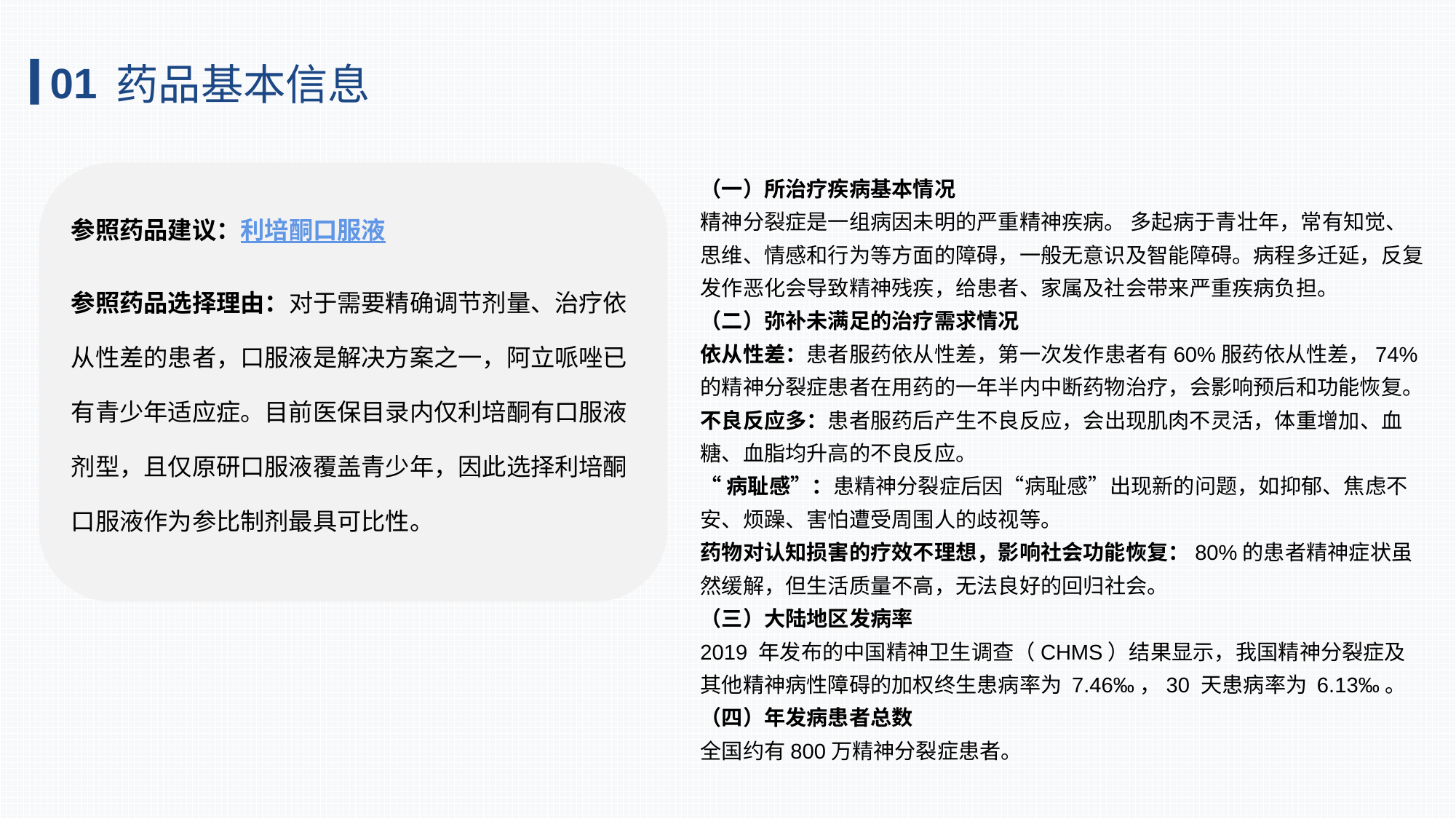

01
药品基本信息

参照药品建议：利培酮口服液
参照药品选择理由：对于需要精确调节剂量、治疗依从性差的患者，口服液是解决方案之一，阿立哌唑已有青少年适应症。目前医保目录内仅利培酮有口服液剂型，且仅原研口服液覆盖青少年，因此选择利培酮口服液作为参比制剂最具可比性。
（一）所治疗疾病基本情况
精神分裂症是一组病因未明的严重精神疾病。 多起病于青壮年，常有知觉、思维、情感和行为等方面的障碍，一般无意识及智能障碍。病程多迁延，反复发作恶化会导致精神残疾，给患者、家属及社会带来严重疾病负担。
（二）弥补未满足的治疗需求情况
依从性差：患者服药依从性差，第一次发作患者有60%服药依从性差，74%的精神分裂症患者在用药的一年半内中断药物治疗，会影响预后和功能恢复。
不良反应多：患者服药后产生不良反应，会出现肌肉不灵活，体重增加、血糖、血脂均升高的不良反应。
“病耻感”：患精神分裂症后因“病耻感”出现新的问题，如抑郁、焦虑不安、烦躁、害怕遭受周围人的歧视等。
药物对认知损害的疗效不理想，影响社会功能恢复：80%的患者精神症状虽然缓解，但生活质量不高，无法良好的回归社会。
（三）大陆地区发病率
2019 年发布的中国精神卫生调查（CHMS）结果显示，我国精神分裂症及其他精神病性障碍的加权终生患病率为 7.46‰，30 天患病率为 6.13‰。
（四）年发病患者总数
全国约有800万精神分裂症患者。